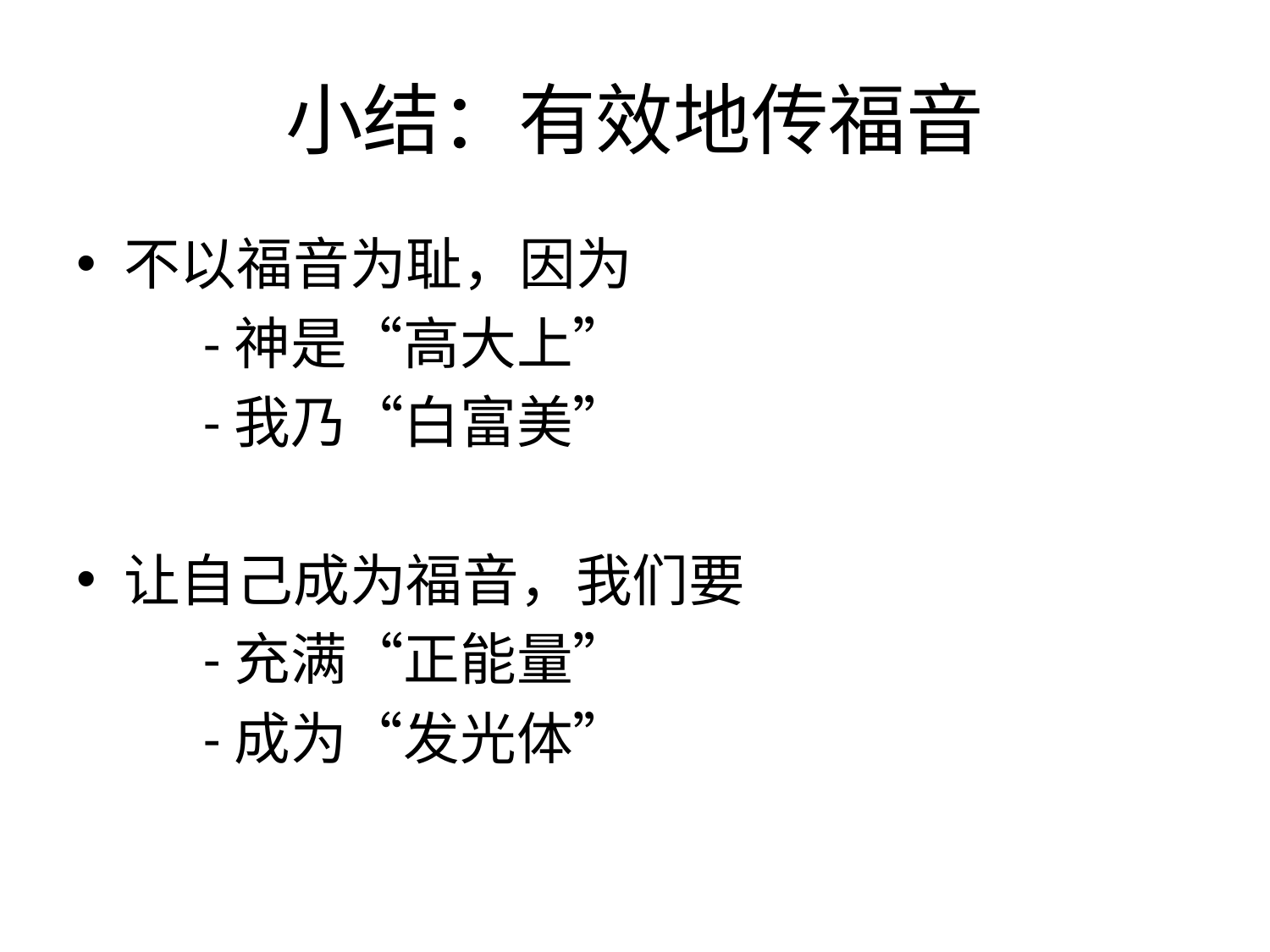

# 小结：有效地传福音
不以福音为耻，因为
	-神是“高大上”
	-我乃“白富美”

让自己成为福音，我们要
	-充满“正能量”
	-成为“发光体”